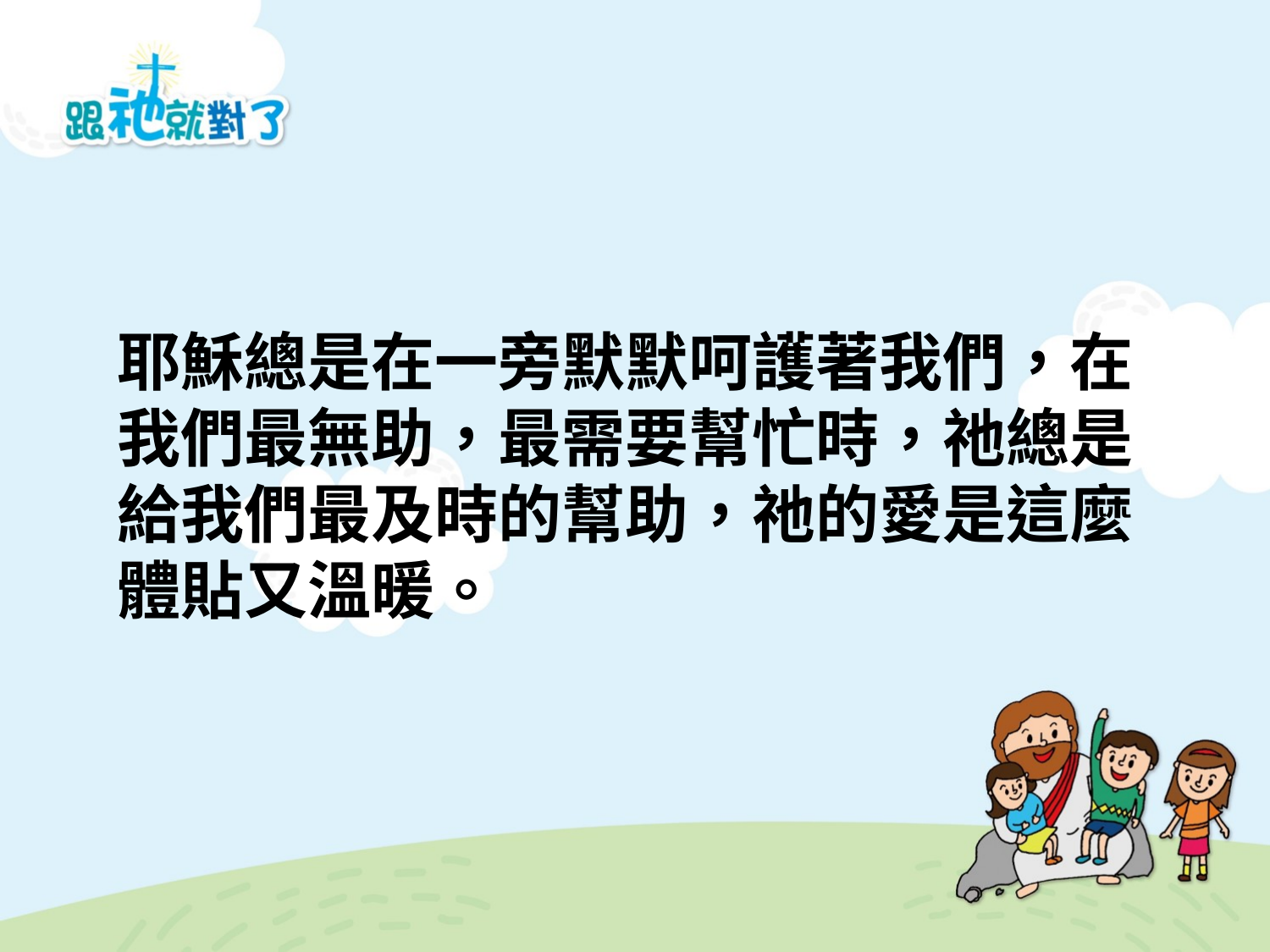

耶穌總是在一旁默默呵護著我們，在我們最無助，最需要幫忙時，祂總是給我們最及時的幫助，祂的愛是這麼體貼又溫暖。